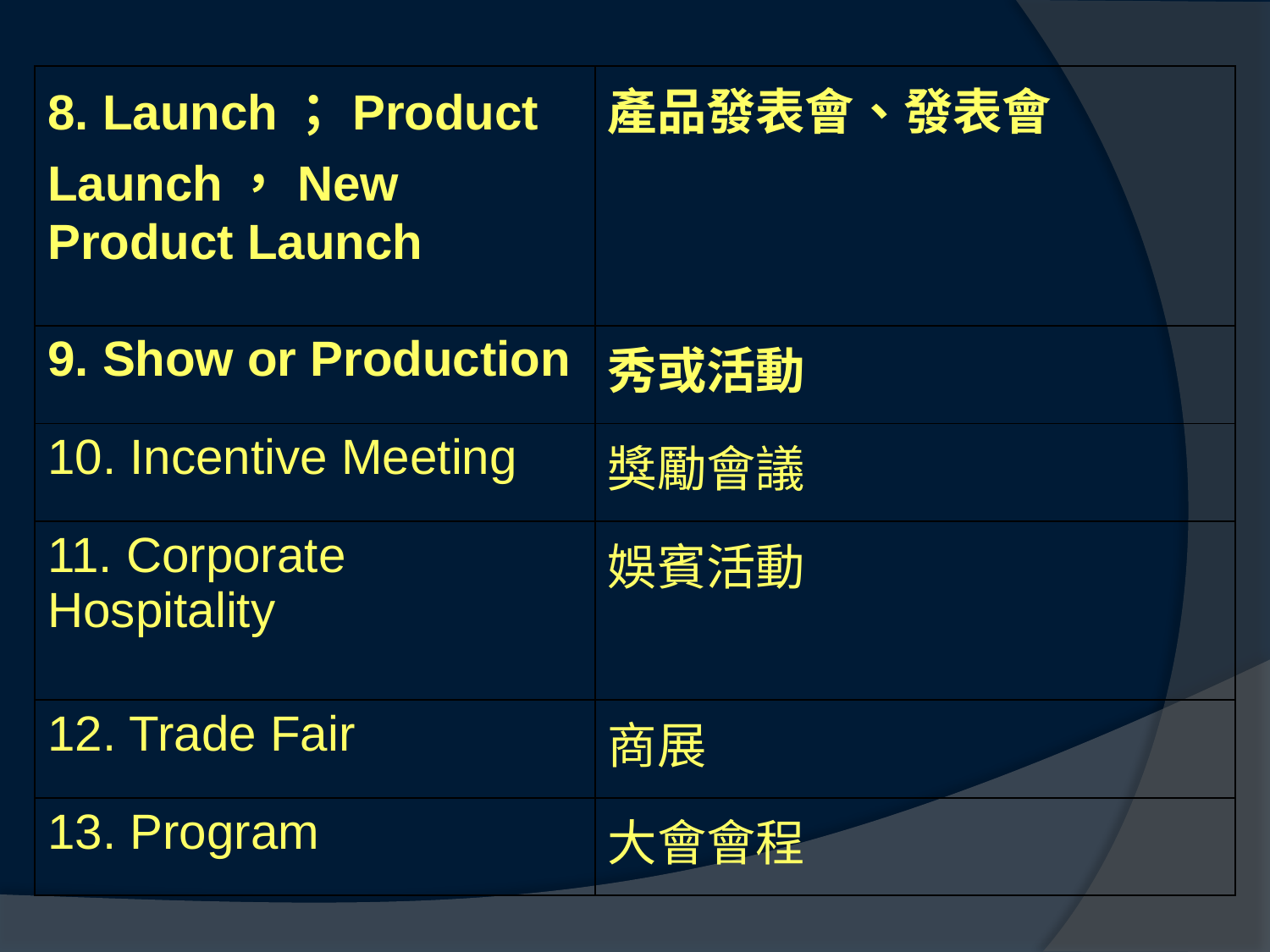

| 8. Launch；Product Launch，New Product Launch | 產品發表會、發表會 |
| --- | --- |
| 9. Show or Production | 秀或活動 |
| 10. Incentive Meeting | 獎勵會議 |
| 11. Corporate Hospitality | 娛賓活動 |
| 12. Trade Fair | 商展 |
| 13. Program | 大會會程 |